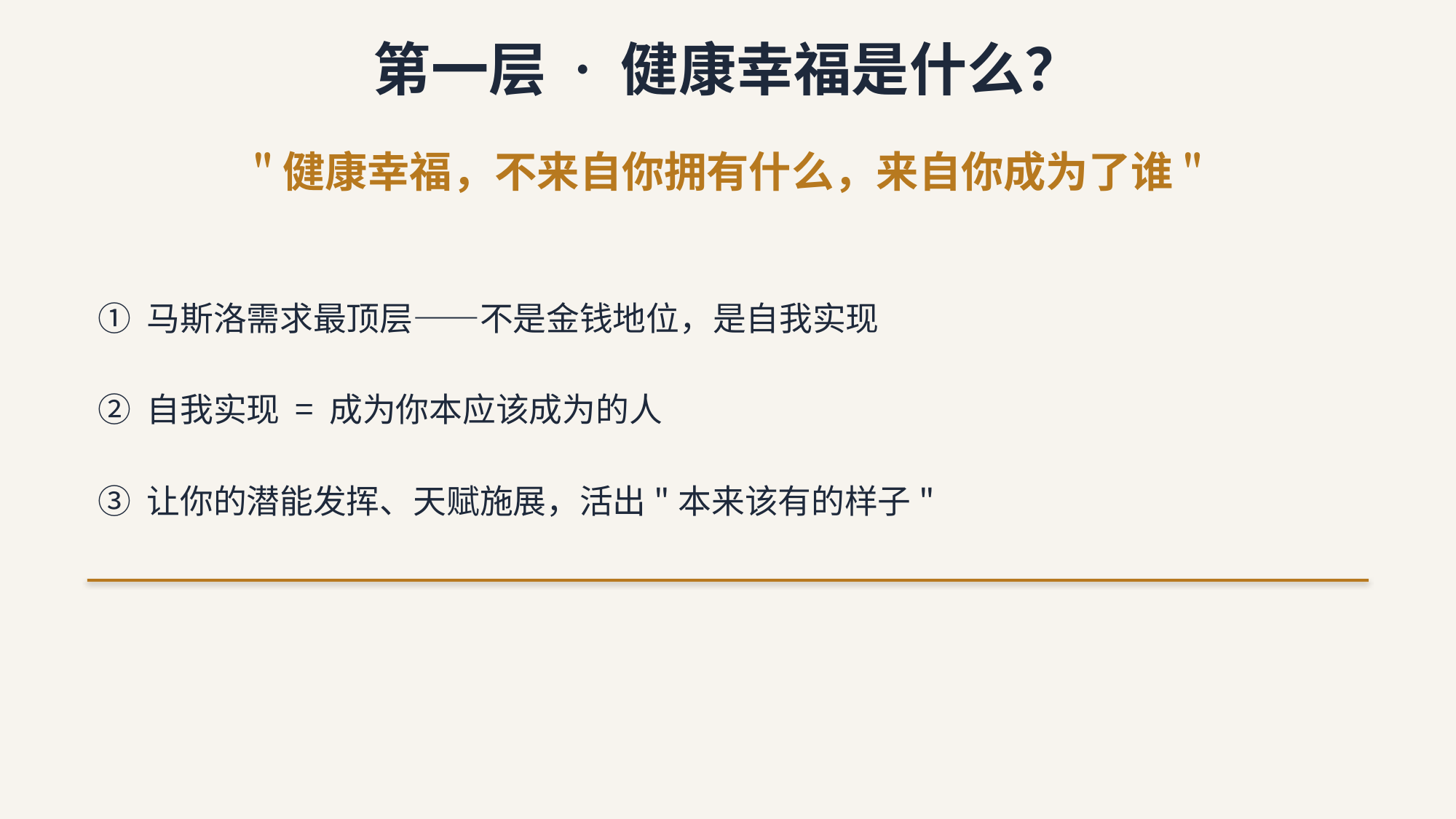

第一层 · 健康幸福是什么？
"健康幸福，不来自你拥有什么，来自你成为了谁"
① 马斯洛需求最顶层——不是金钱地位，是自我实现
② 自我实现 = 成为你本应该成为的人
③ 让你的潜能发挥、天赋施展，活出"本来该有的样子"